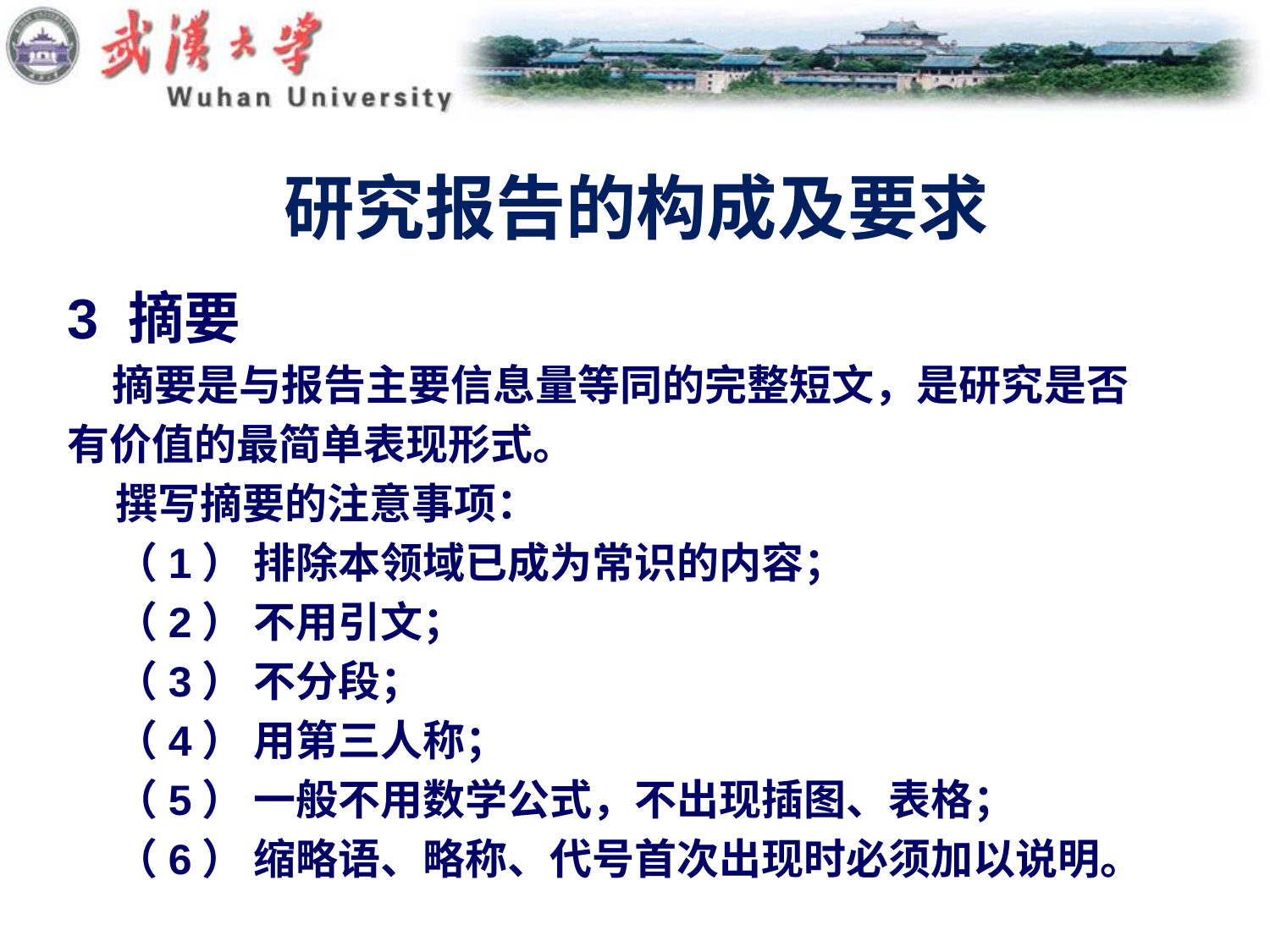

# 研究报告的构成及要求
3 摘要
    摘要是与报告主要信息量等同的完整短文，是研究是否
有价值的最简单表现形式。
    撰写摘要的注意事项：
    （1） 排除本领域已成为常识的内容；
    （2） 不用引文；
    （3） 不分段；
    （4） 用第三人称；
    （5） 一般不用数学公式，不出现插图、表格；
    （6） 缩略语、略称、代号首次出现时必须加以说明。